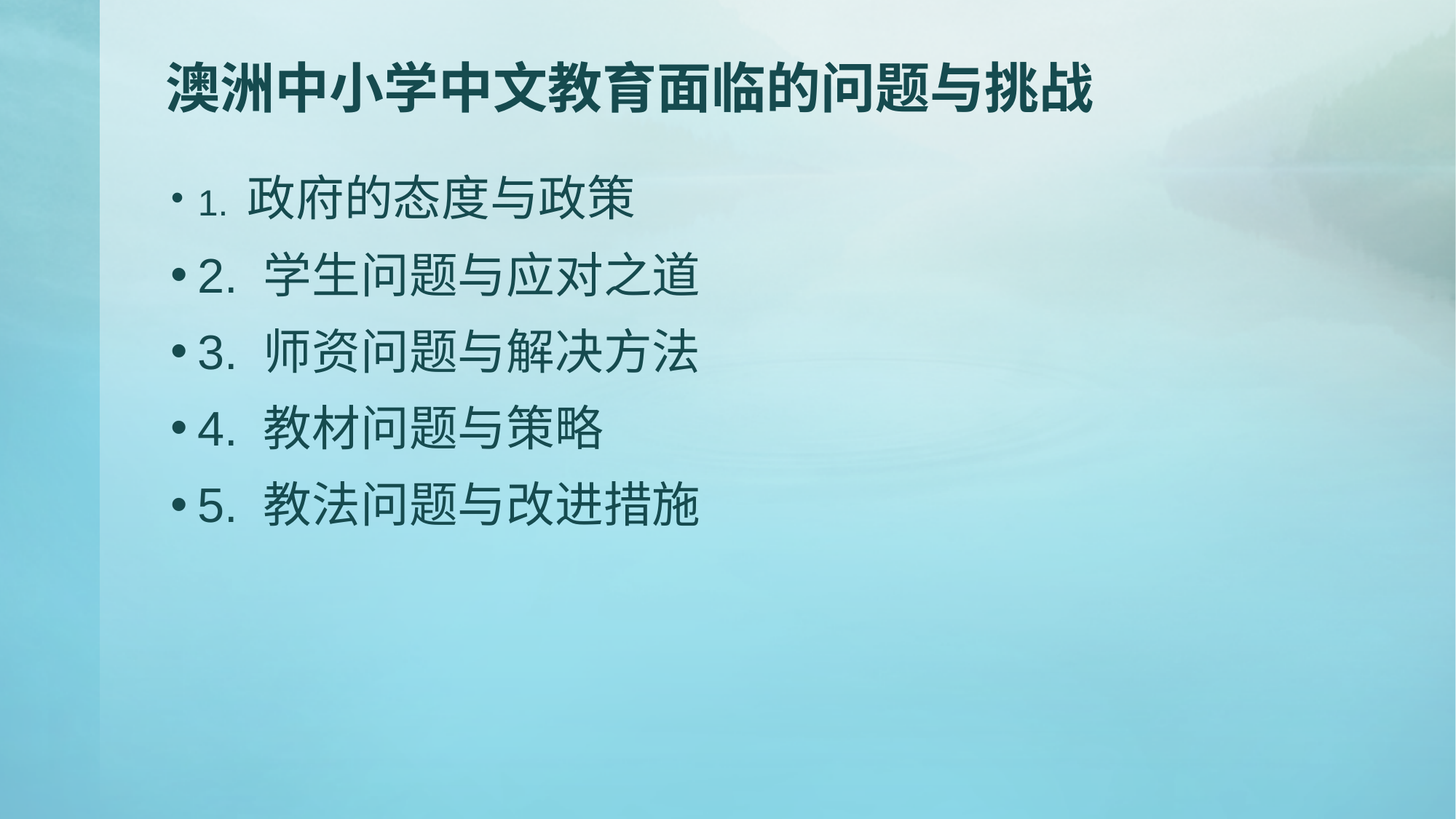

# 澳洲中小学中文教育面临的问题与挑战
1. 政府的态度与政策
2. 学生问题与应对之道
3. 师资问题与解决方法
4. 教材问题与策略
5. 教法问题与改进措施